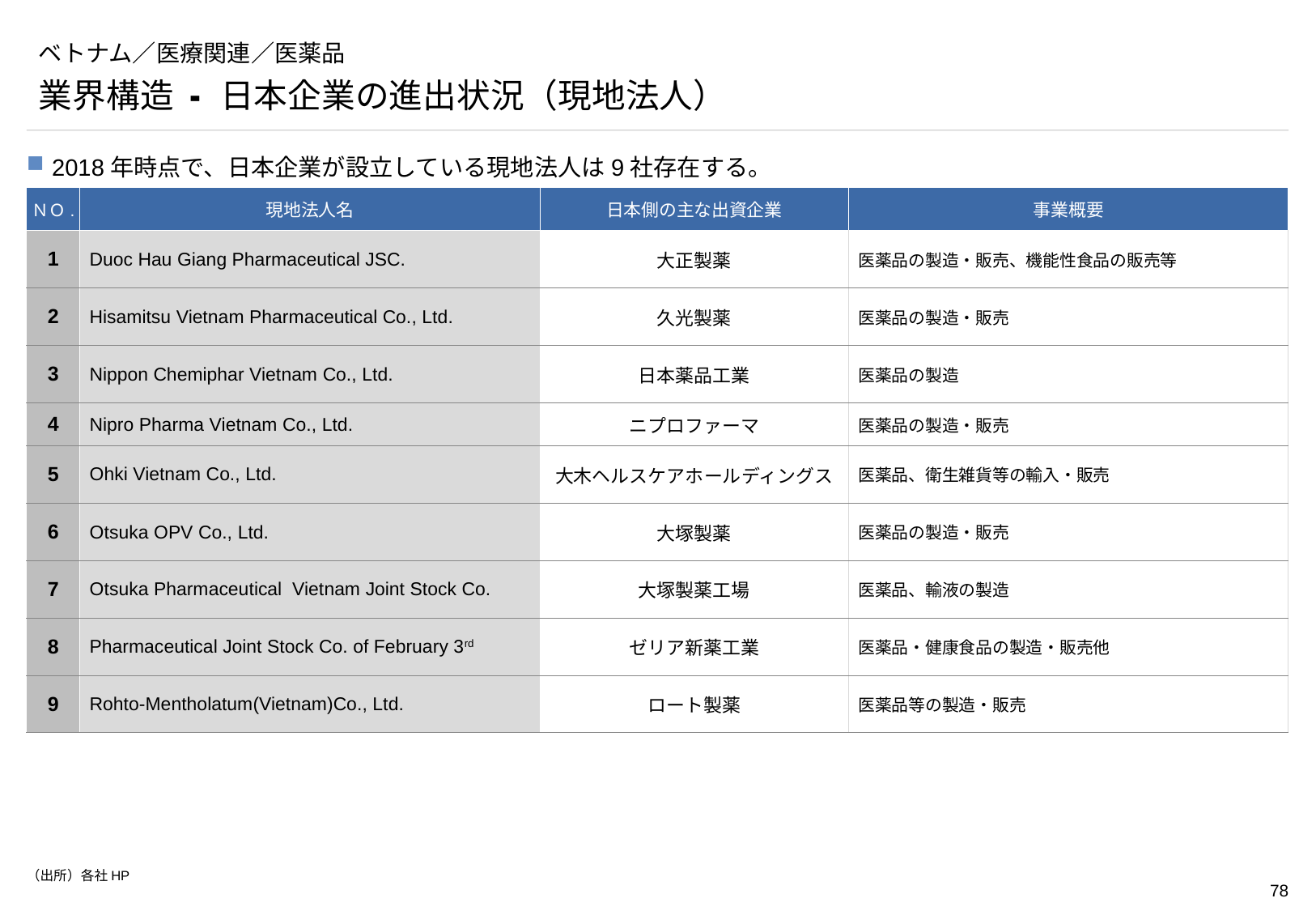

# ベトナム／医療関連／医薬品
業界構造 - 日本企業の進出状況（現地法人）
2018年時点で、日本企業が設立している現地法人は9社存在する。
| ＮＯ. | 現地法人名 | 日本側の主な出資企業 | 事業概要 |
| --- | --- | --- | --- |
| 1 | Duoc Hau Giang Pharmaceutical JSC. | 大正製薬 | 医薬品の製造・販売、機能性食品の販売等 |
| 2 | Hisamitsu Vietnam Pharmaceutical Co., Ltd. | 久光製薬 | 医薬品の製造・販売 |
| 3 | Nippon Chemiphar Vietnam Co., Ltd. | 日本薬品工業 | 医薬品の製造 |
| 4 | Nipro Pharma Vietnam Co., Ltd. | ニプロファーマ | 医薬品の製造・販売 |
| 5 | Ohki Vietnam Co., Ltd. | 大木ヘルスケアホールディングス | 医薬品、衛生雑貨等の輸入・販売 |
| 6 | Otsuka OPV Co., Ltd. | 大塚製薬 | 医薬品の製造・販売 |
| 7 | Otsuka Pharmaceutical Vietnam Joint Stock Co. | 大塚製薬工場 | 医薬品、輸液の製造 |
| 8 | Pharmaceutical Joint Stock Co. of February 3rd | ゼリア新薬工業 | 医薬品・健康食品の製造・販売他 |
| 9 | Rohto-Mentholatum(Vietnam)Co., Ltd. | ロート製薬 | 医薬品等の製造・販売 |
（出所）各社HP